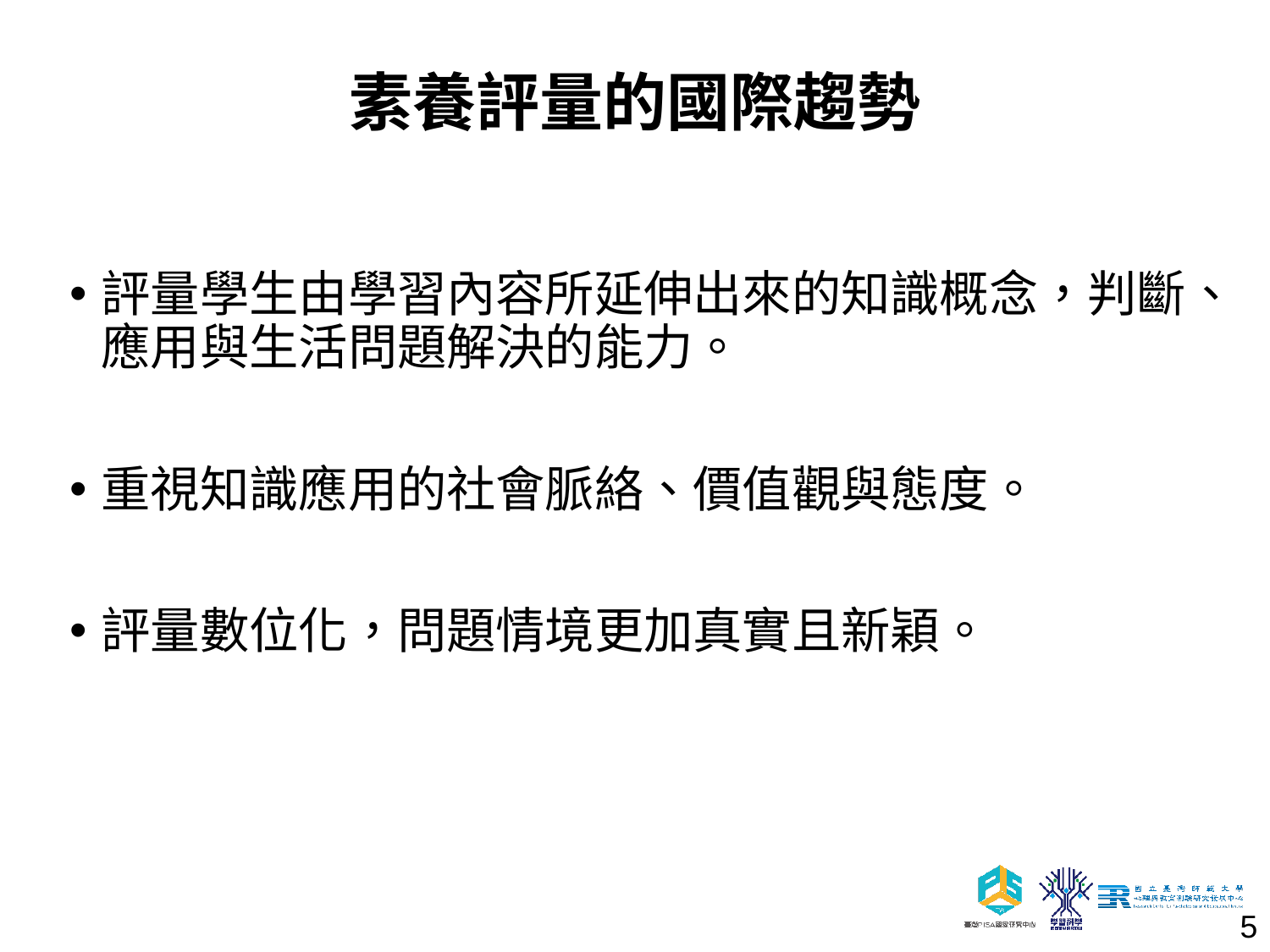

# 素養評量的國際趨勢
評量學生由學習內容所延伸出來的知識概念，判斷、應用與生活問題解決的能力。

重視知識應用的社會脈絡、價值觀與態度。

評量數位化，問題情境更加真實且新穎。

5